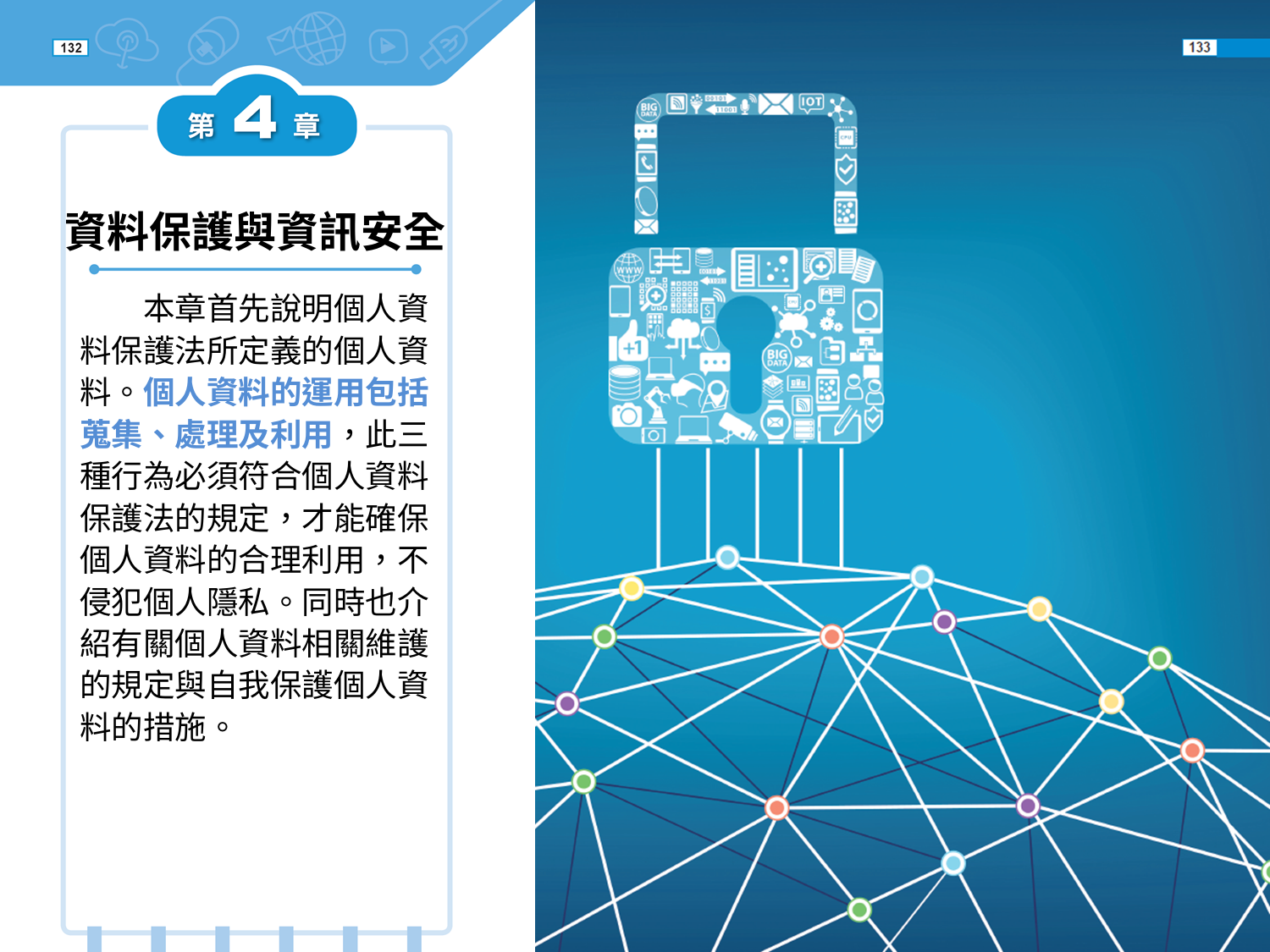

資料保護與資訊安全
　　本章首先說明個人資料保護法所定義的個人資
料。個人資料的運用包括蒐集、處理及利用，此三
種行為必須符合個人資料保護法的規定，才能確保
個人資料的合理利用，不侵犯個人隱私。同時也介
紹有關個人資料相關維護的規定與自我保護個人資
料的措施。